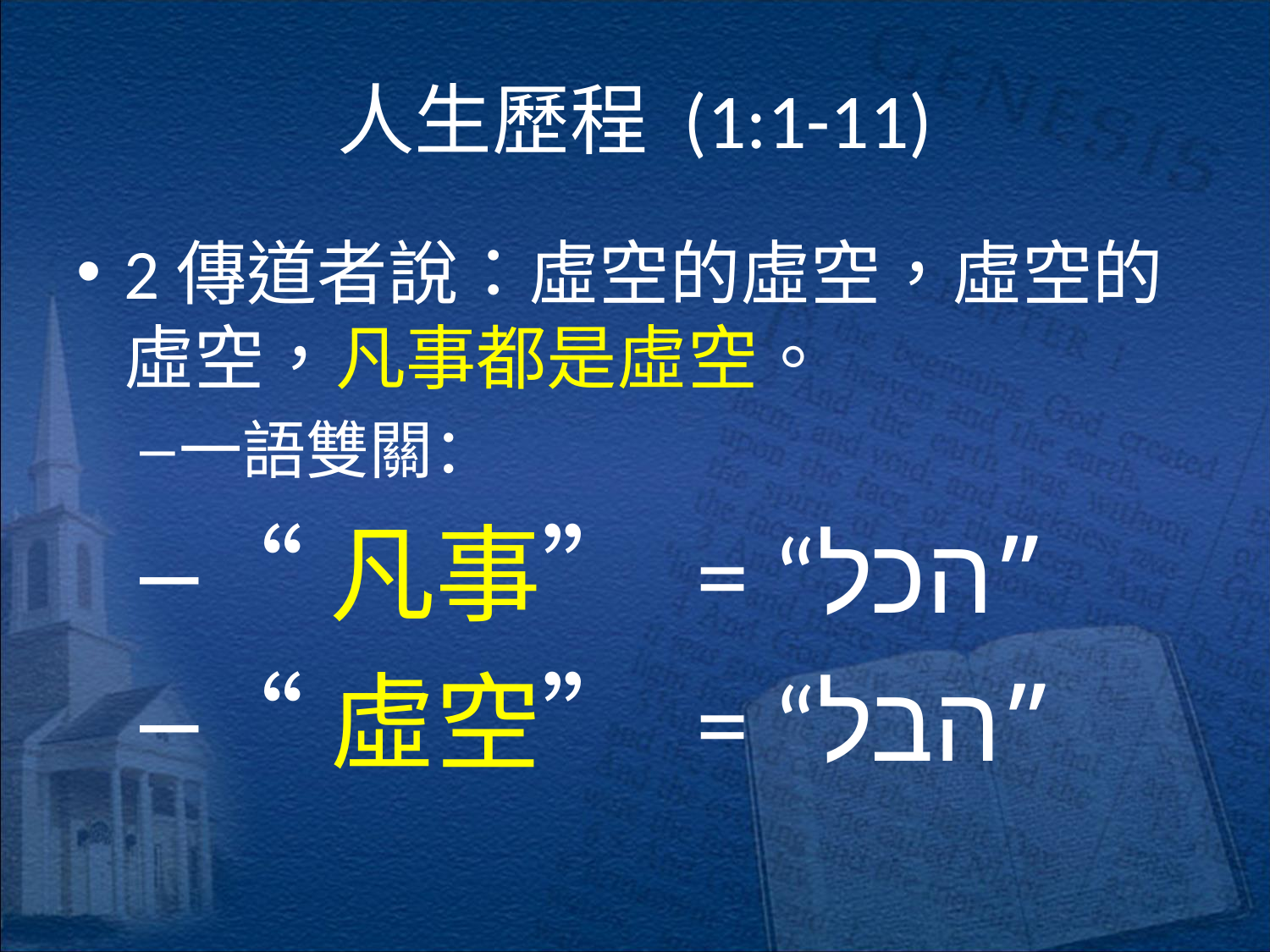

# 人生歷程 (1:1-11)
2傳道者說：虛空的虛空，虛空的虛空，凡事都是虛空。
一語雙關：
“凡事” = “הכל”
“虛空” = “הבל”